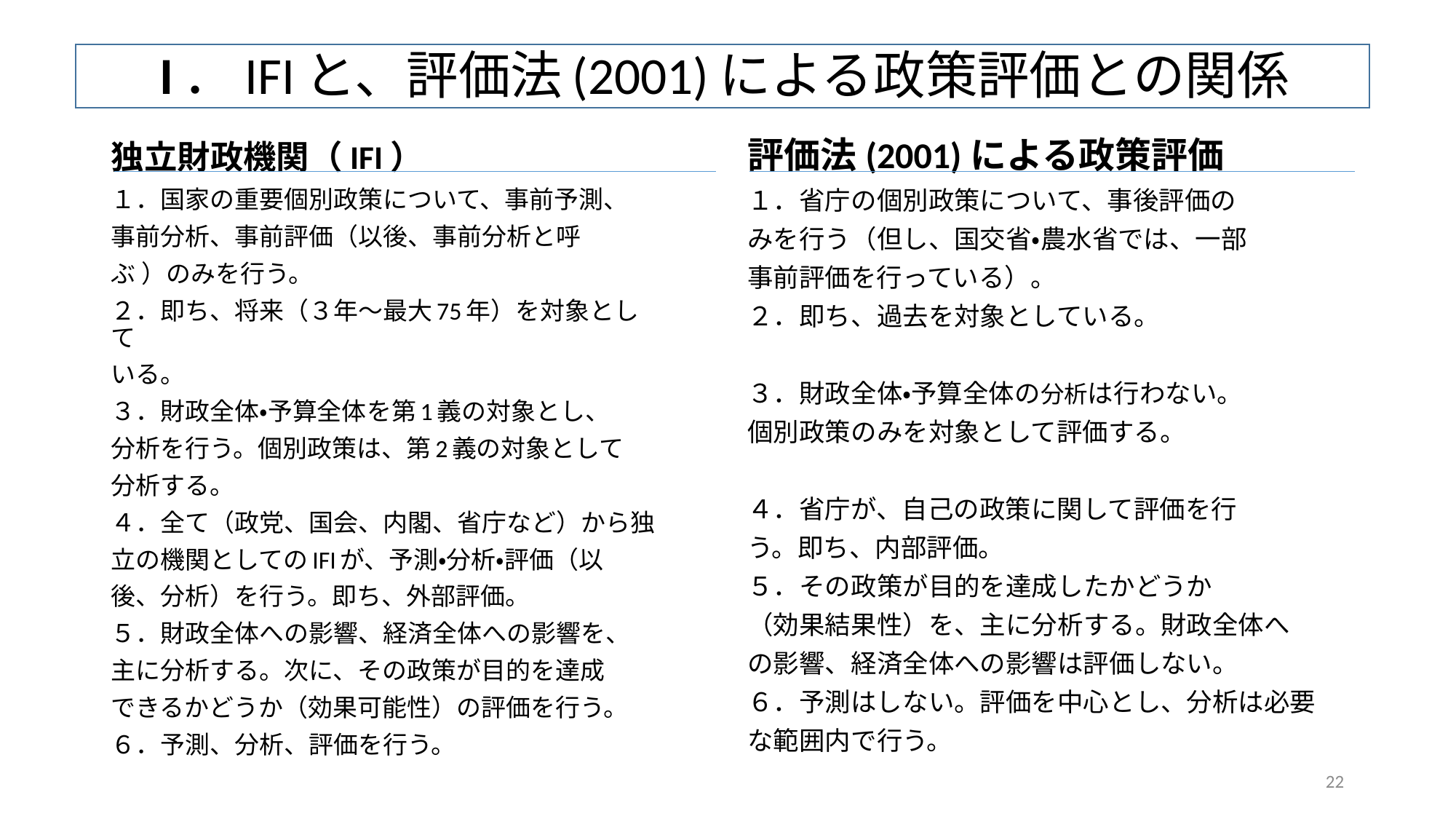

# I．IFIと、評価法(2001)による政策評価との関係

独立財政機関（IFI）
評価法(2001)による政策評価
１．国家の重要個別政策について、事前予測、
事前分析、事前評価（以後、事前分析と呼
ぶ ）のみを行う。
２．即ち、将来（３年～最大75年）を対象として
いる。
３．財政全体・予算全体を第1義の対象とし、
分析を行う。個別政策は、第2義の対象として
分析する。
４．全て（政党、国会、内閣、省庁など）から独
立の機関としてのIFIが、予測・分析・評価（以
後、分析）を行う。即ち、外部評価。
５．財政全体への影響、経済全体への影響を、
主に分析する。次に、その政策が目的を達成
できるかどうか（効果可能性）の評価を行う。
６．予測、分析、評価を行う。

１．省庁の個別政策について、事後評価の
みを行う（但し、国交省・農水省では、一部
事前評価を行っている）。
２．即ち、過去を対象としている。

３．財政全体・予算全体の分析は行わない。
個別政策のみを対象として評価する。

４．省庁が、自己の政策に関して評価を行
う。即ち、内部評価。
５．その政策が目的を達成したかどうか
（効果結果性）を、主に分析する。財政全体へ
の影響、経済全体への影響は評価しない。
６．予測はしない。評価を中心とし、分析は必要
な範囲内で行う。
22